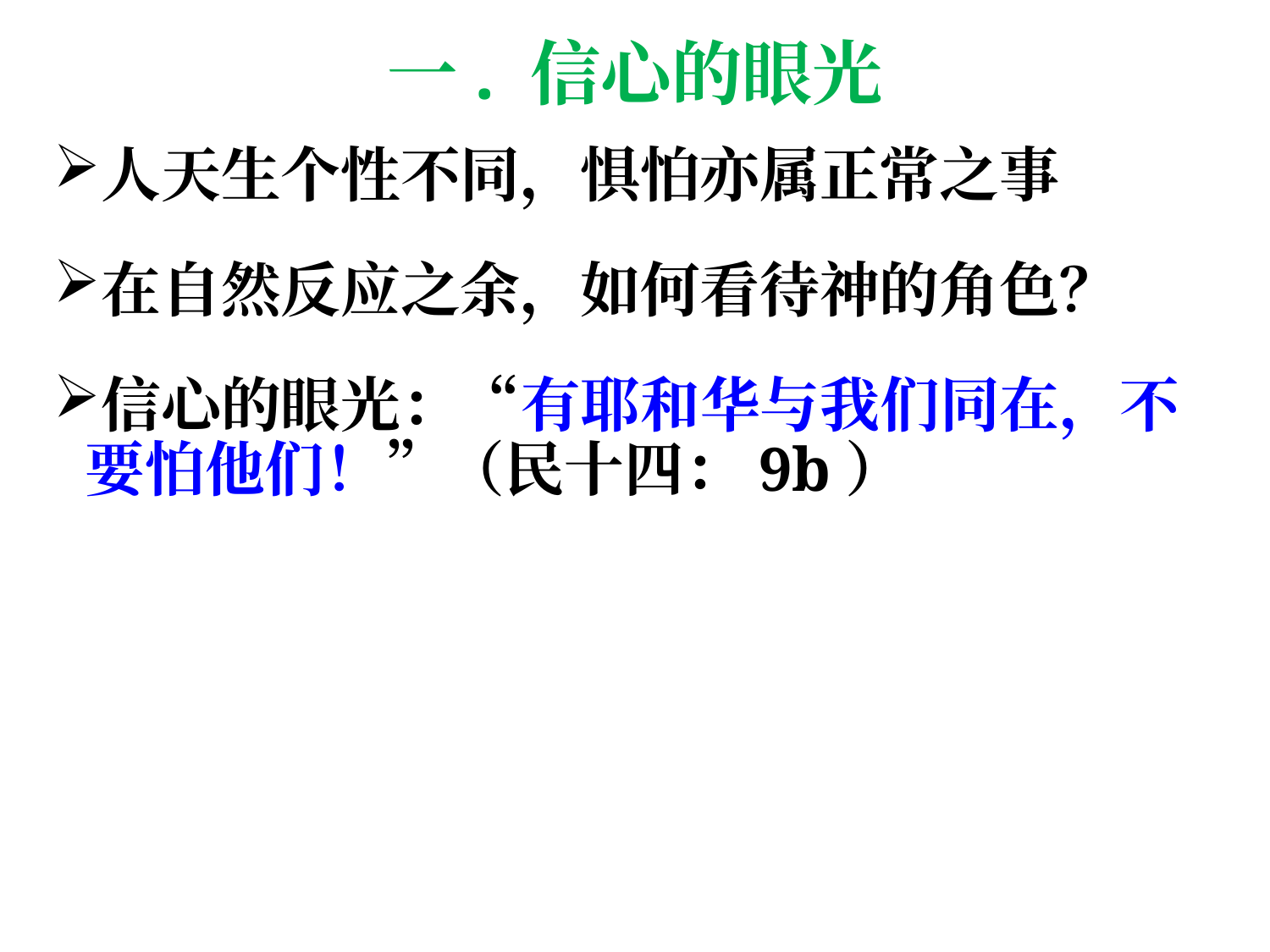

# 一. 信心的眼光
人天生个性不同，惧怕亦属正常之事

在自然反应之余，如何看待神的角色？

信心的眼光：“有耶和华与我们同在，不要怕他们！”（民十四：9b）